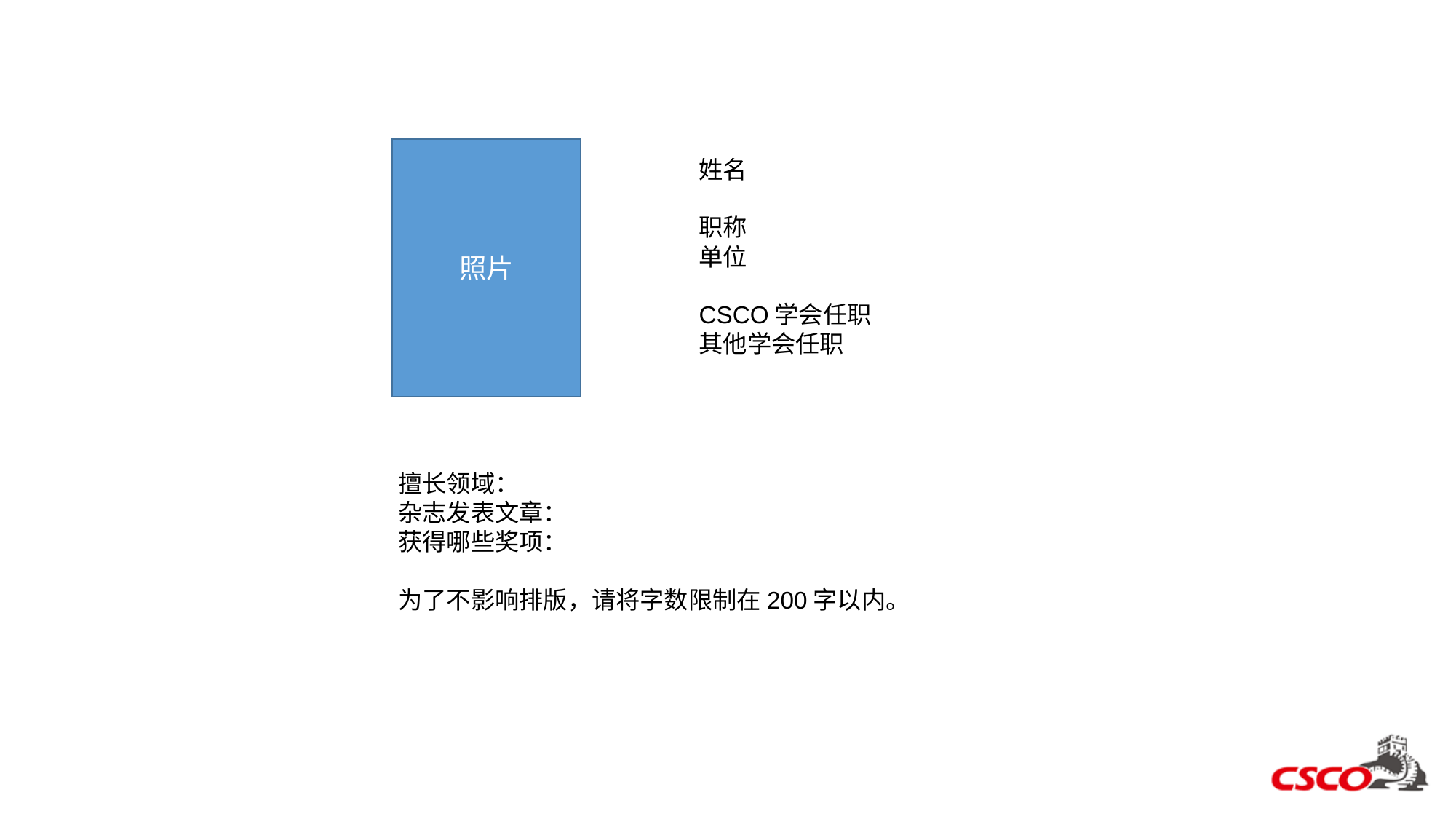

照片
姓名

职称
单位

CSCO学会任职
其他学会任职

擅长领域：
杂志发表文章：
获得哪些奖项：

为了不影响排版，请将字数限制在200字以内。